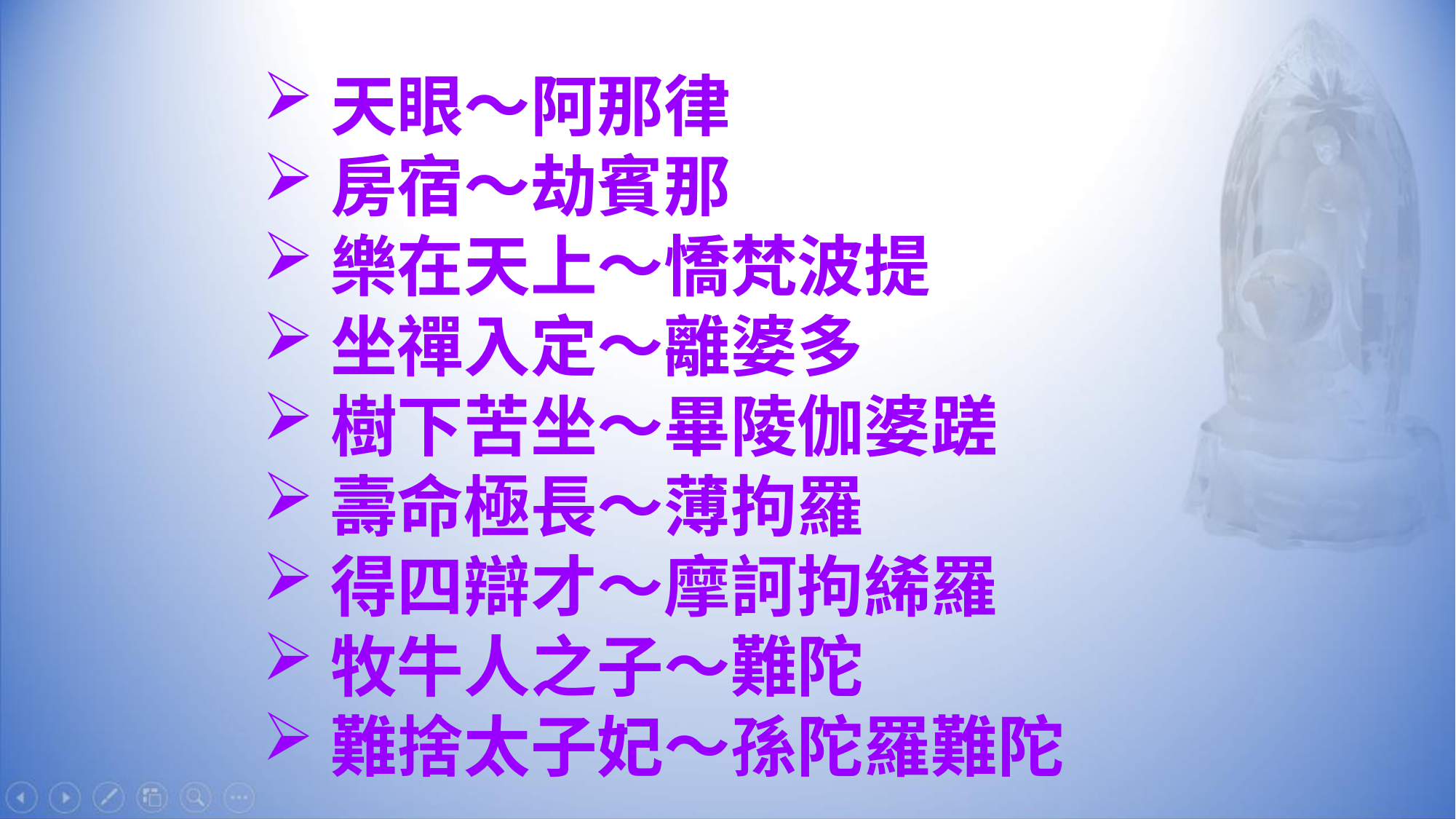

天眼～阿那律
房宿～劫賓那
樂在天上～憍梵波提
坐禪入定～離婆多
樹下苦坐～畢陵伽婆蹉
壽命極長～薄拘羅
得四辯才～摩訶拘絺羅
牧牛人之子～難陀
難捨太子妃～孫陀羅難陀